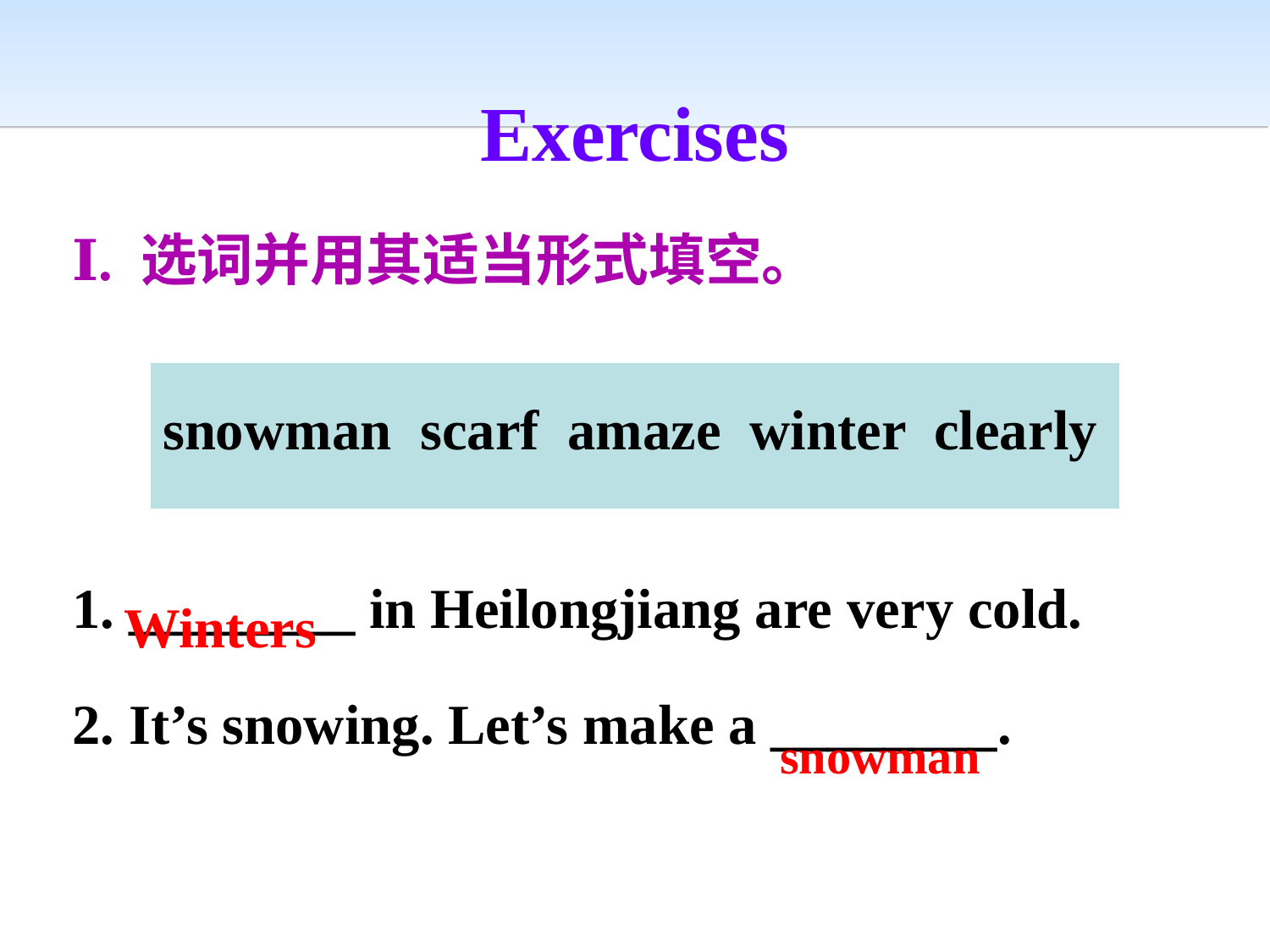

Exercises
Ⅰ. 选词并用其适当形式填空。

1. ________ in Heilongjiang are very cold.
2. It’s snowing. Let’s make a ________.
| snowman scarf amaze winter clearly |
| --- |
Winters
snowman